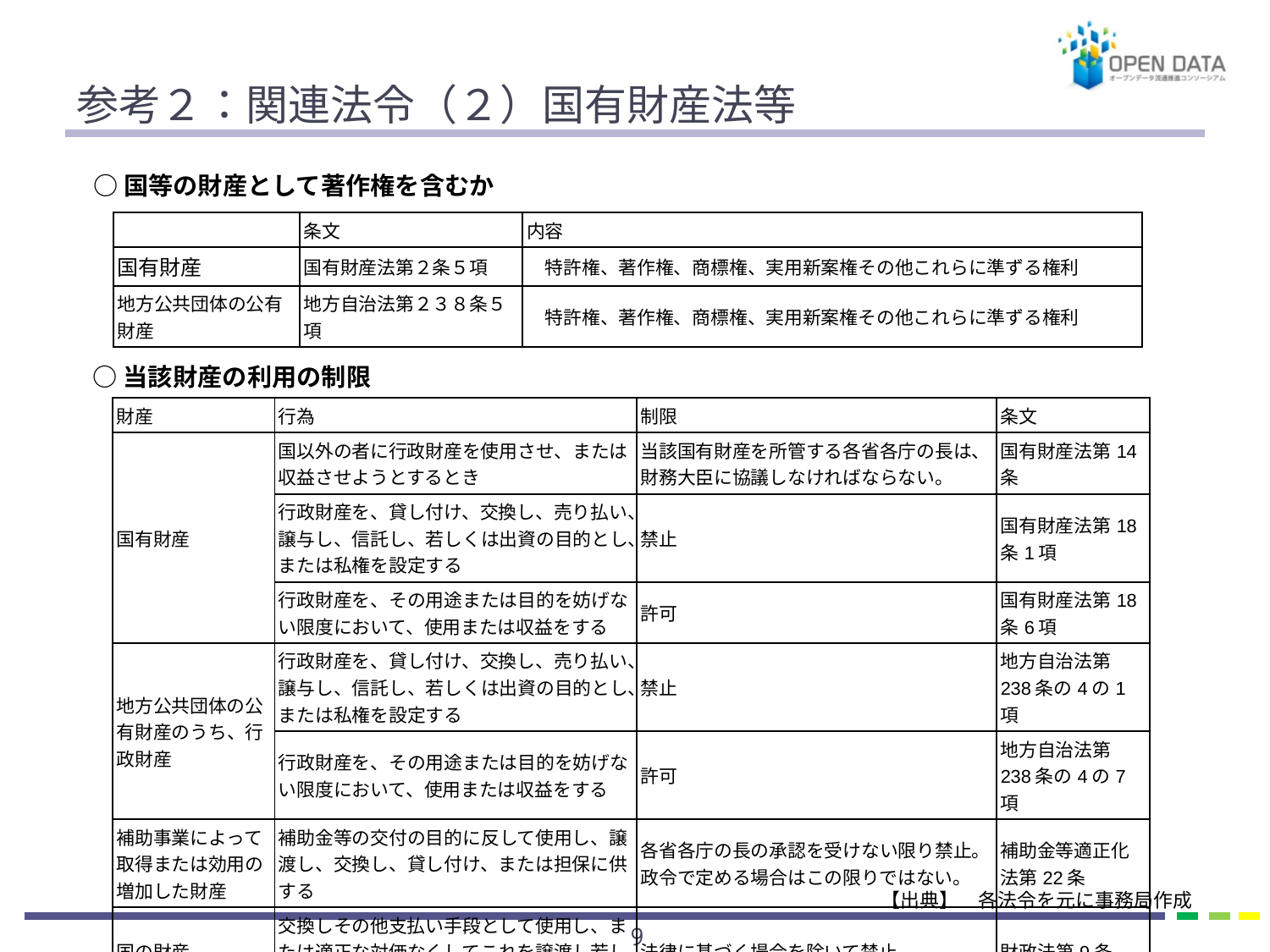

# 参考２：関連法令（２）国有財産法等
○国等の財産として著作権を含むか
|  | 条文 | 内容 |
| --- | --- | --- |
| 国有財産 | 国有財産法第２条５項 | 特許権、著作権、商標権、実用新案権その他これらに準ずる権利 |
| 地方公共団体の公有財産 | 地方自治法第２３８条５項 | 特許権、著作権、商標権、実用新案権その他これらに準ずる権利 |
○当該財産の利用の制限
| 財産 | 行為 | 制限 | 条文 |
| --- | --- | --- | --- |
| 国有財産 | 国以外の者に行政財産を使用させ、または収益させようとするとき | 当該国有財産を所管する各省各庁の長は、財務大臣に協議しなければならない。 | 国有財産法第14条 |
|  | 行政財産を、貸し付け、交換し、売り払い、譲与し、信託し、若しくは出資の目的とし、または私権を設定する | 禁止 | 国有財産法第18条1項 |
|  | 行政財産を、その用途または目的を妨げない限度において、使用または収益をする | 許可 | 国有財産法第18条6項 |
| 地方公共団体の公有財産のうち、行政財産 | 行政財産を、貸し付け、交換し、売り払い、譲与し、信託し、若しくは出資の目的とし、または私権を設定する | 禁止 | 地方自治法第238条の4の1項 |
|  | 行政財産を、その用途または目的を妨げない限度において、使用または収益をする | 許可 | 地方自治法第238条の4の7項 |
| 補助事業によって取得または効用の増加した財産 | 補助金等の交付の目的に反して使用し、譲渡し、交換し、貸し付け、または担保に供する | 各省各庁の長の承認を受けない限り禁止。 政令で定める場合はこの限りではない。 | 補助金等適正化法第22条 |
| 国の財産 | 交換しその他支払い手段として使用し、または適正な対価なくしてこれを譲渡し若しくは貸し付けること | 法律に基づく場合を除いて禁止 | 財政法第9条 |
【出典】　各法令を元に事務局作成
9